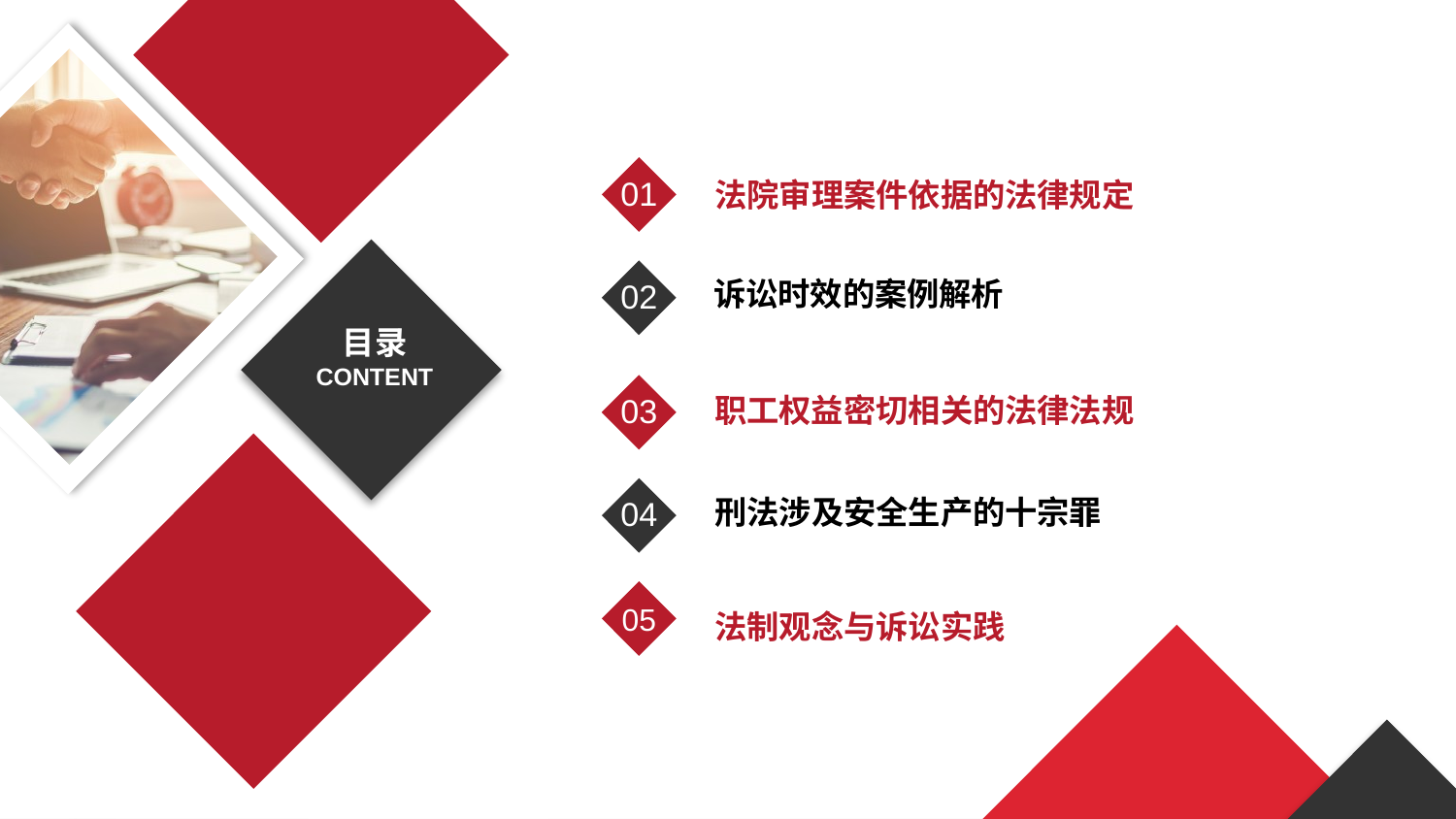

01
法院审理案件依据的法律规定

目录
CONTENT
诉讼时效的案例解析
02
03
职工权益密切相关的法律法规

04
刑法涉及安全生产的十宗罪
05
法制观念与诉讼实践